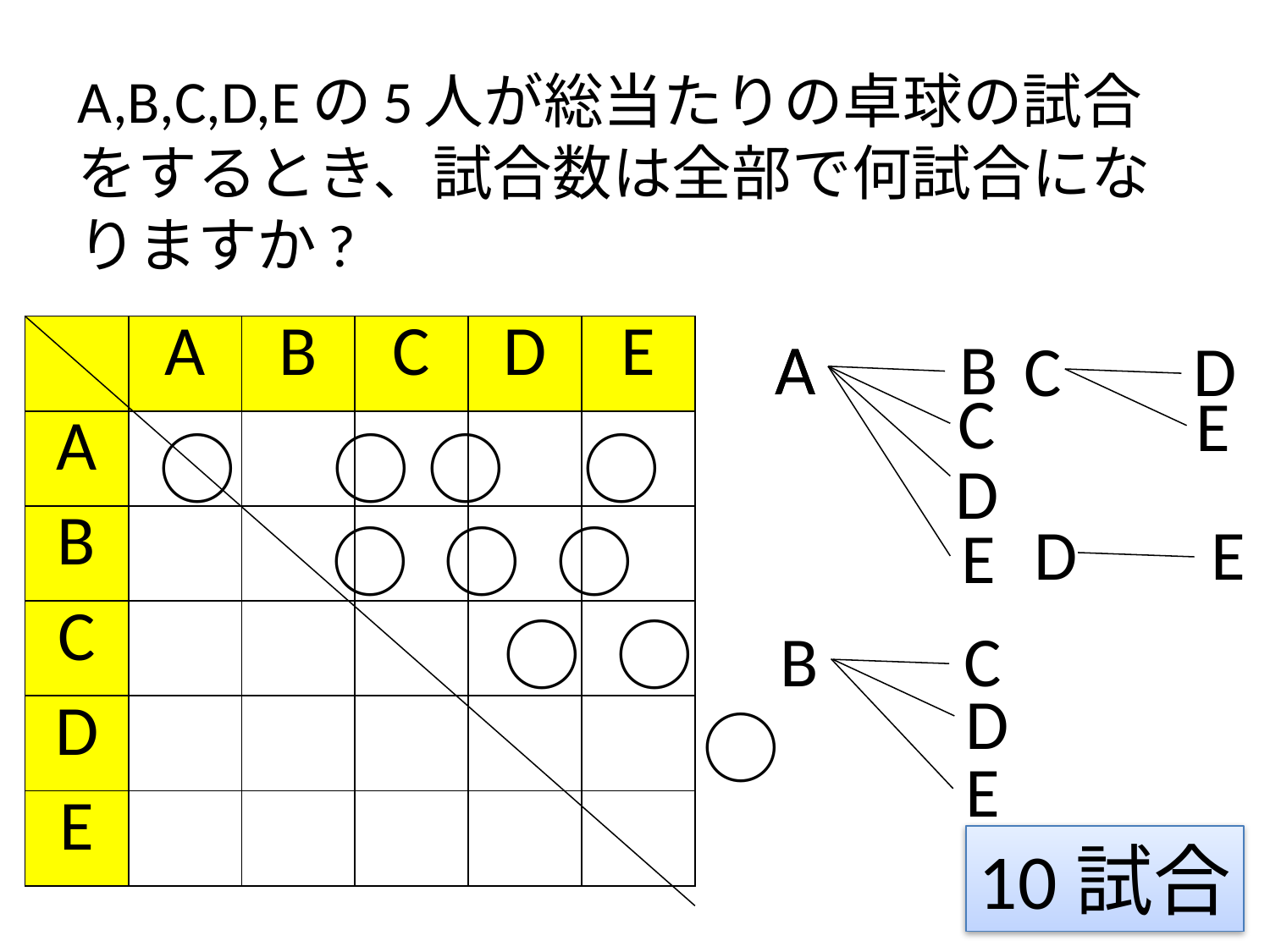

# A,B,C,D,Eの5人が総当たりの卓球の試合をするとき、試合数は全部で何試合になりますか?
|  | A | B | C | D | E |
| --- | --- | --- | --- | --- | --- |
| A |  |  |  |  |  |
| B |  |  |  |  |  |
| C |  |  |  |  |  |
| D |  |  |  |  |  |
| E |  |  |  |  |  |
A
A
B
C
D
C
E
○　○ ○　○
　　 ○  ○  ○
　　　　  ○  ○
　　　　　　　○
D
D
E
E
B
C
D
E
10試合